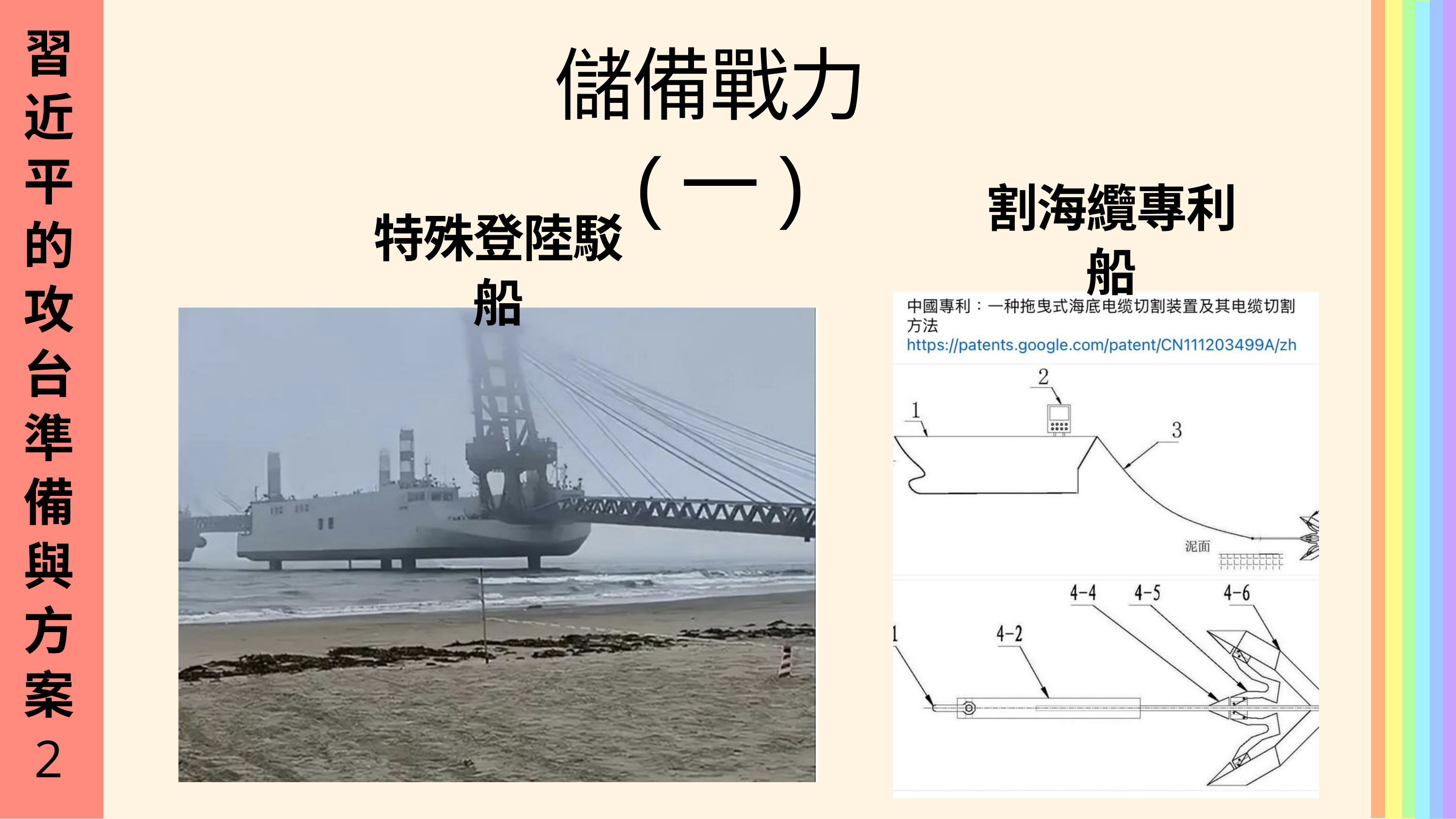

習
近
平
的
攻
台
準
備
與
方
案
2
儲備戰力(一)
割海纜專利船
特殊登陸駁船